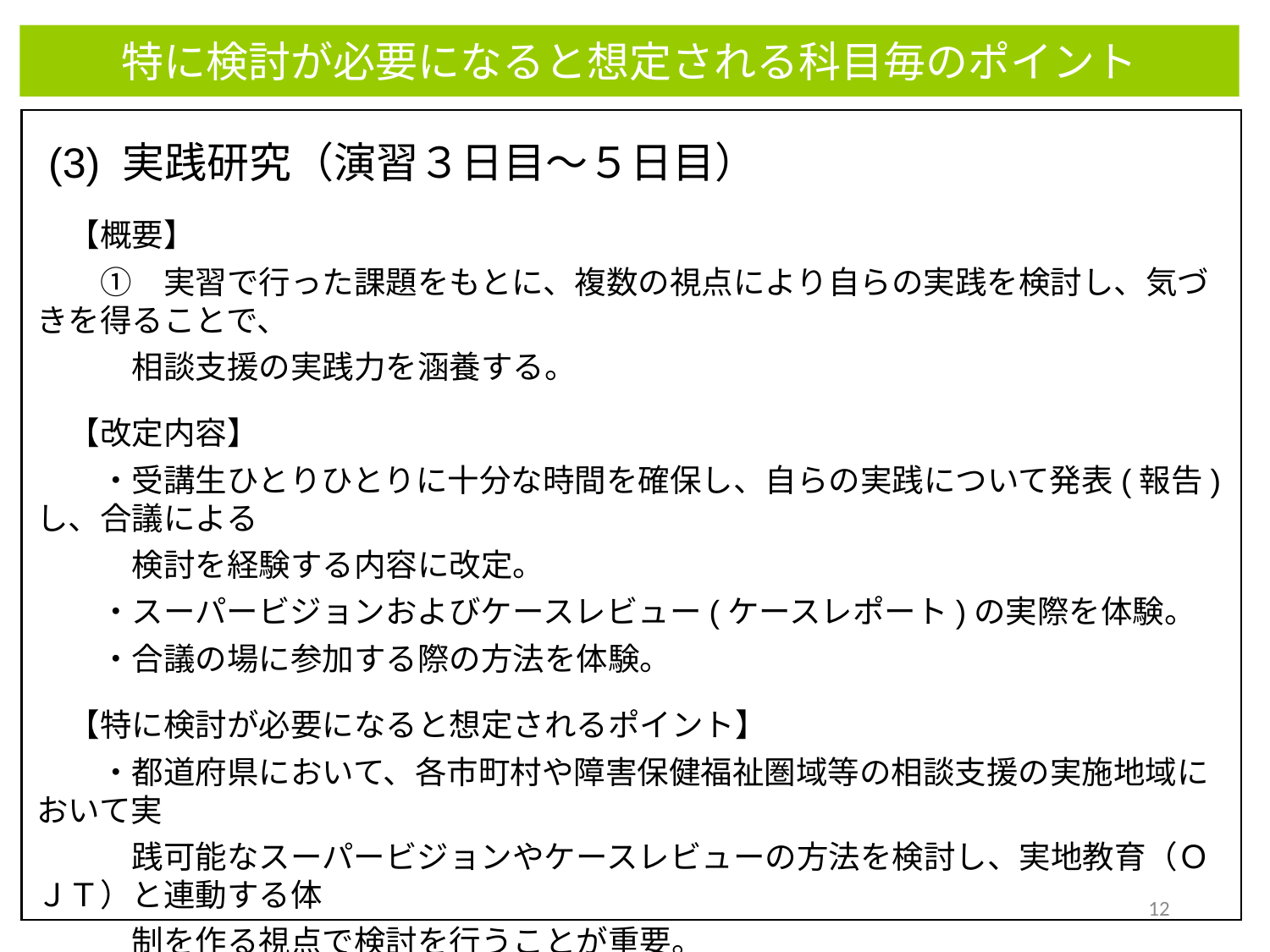

特に検討が必要になると想定される科目毎のポイント

 (3) 実践研究（演習３日目～５日目）

　【概要】
　　①　実習で行った課題をもとに、複数の視点により自らの実践を検討し、気づきを得ることで、
　　　相談支援の実践力を涵養する。

　【改定内容】
　　・受講生ひとりひとりに十分な時間を確保し、自らの実践について発表(報告)し、合議による
　　　検討を経験する内容に改定。
　　・スーパービジョンおよびケースレビュー(ケースレポート)の実際を体験。
　　・合議の場に参加する際の方法を体験。

　【特に検討が必要になると想定されるポイント】
　　・都道府県において、各市町村や障害保健福祉圏域等の相談支援の実施地域において実
　　　践可能なスーパービジョンやケースレビューの方法を検討し、実地教育（ＯＪＴ）と連動する体
　　　制を作る視点で検討を行うことが重要。
　　❖実地で行われる方法を初めて体験する場が初任者研修であるという位置づけ。
12